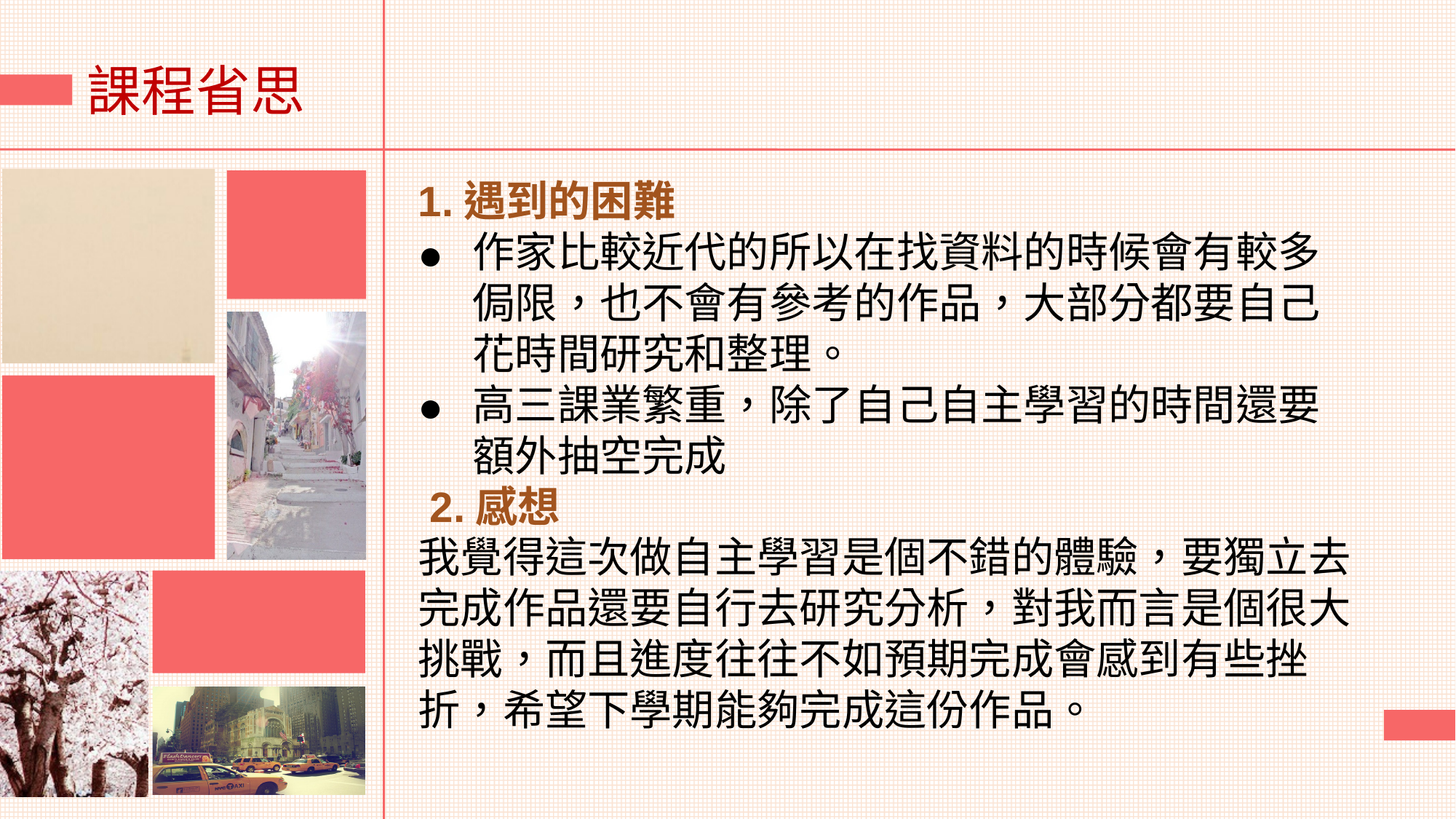

課程省思

1.遇到的困難
作家比較近代的所以在找資料的時候會有較多侷限，也不會有參考的作品，大部分都要自己花時間研究和整理。
高三課業繁重，除了自己自主學習的時間還要額外抽空完成
 2.感想
我覺得這次做自主學習是個不錯的體驗，要獨立去完成作品還要自行去研究分析，對我而言是個很大挑戰，而且進度往往不如預期完成會感到有些挫折，希望下學期能夠完成這份作品。